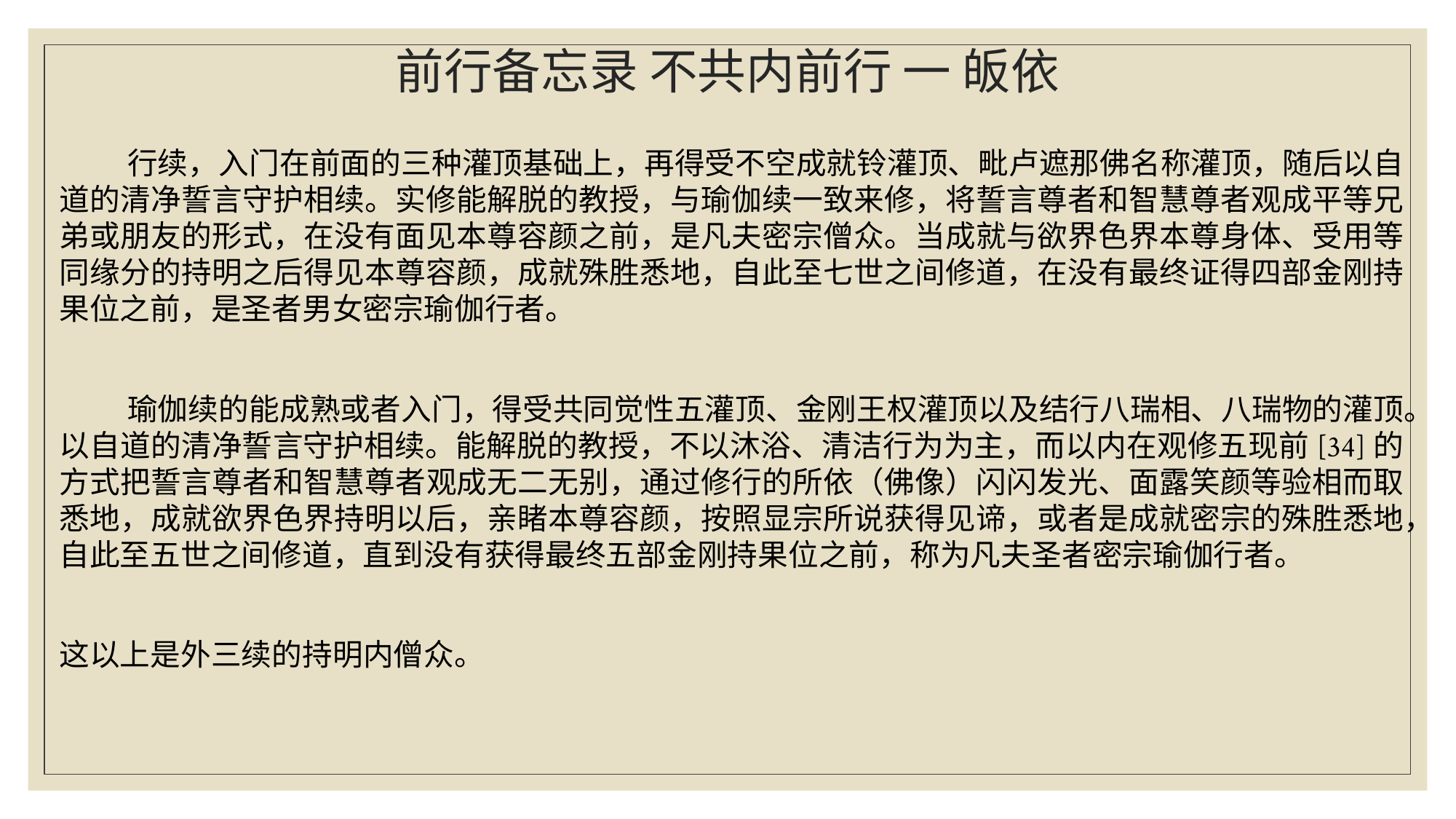

# 前行备忘录 不共内前行 一 皈依
         行续，入门在前面的三种灌顶基础上，再得受不空成就铃灌顶、毗卢遮那佛名称灌顶，随后以自道的清净誓言守护相续。实修能解脱的教授，与瑜伽续一致来修，将誓言尊者和智慧尊者观成平等兄弟或朋友的形式，在没有面见本尊容颜之前，是凡夫密宗僧众。当成就与欲界色界本尊身体、受用等同缘分的持明之后得见本尊容颜，成就殊胜悉地，自此至七世之间修道，在没有最终证得四部金刚持果位之前，是圣者男女密宗瑜伽行者。

         瑜伽续的能成熟或者入门，得受共同觉性五灌顶、金刚王权灌顶以及结行八瑞相、八瑞物的灌顶。以自道的清净誓言守护相续。能解脱的教授，不以沐浴、清洁行为为主，而以内在观修五现前[34]的方式把誓言尊者和智慧尊者观成无二无别，通过修行的所依（佛像）闪闪发光、面露笑颜等验相而取悉地，成就欲界色界持明以后，亲睹本尊容颜，按照显宗所说获得见谛，或者是成就密宗的殊胜悉地，自此至五世之间修道，直到没有获得最终五部金刚持果位之前，称为凡夫圣者密宗瑜伽行者。

这以上是外三续的持明内僧众。